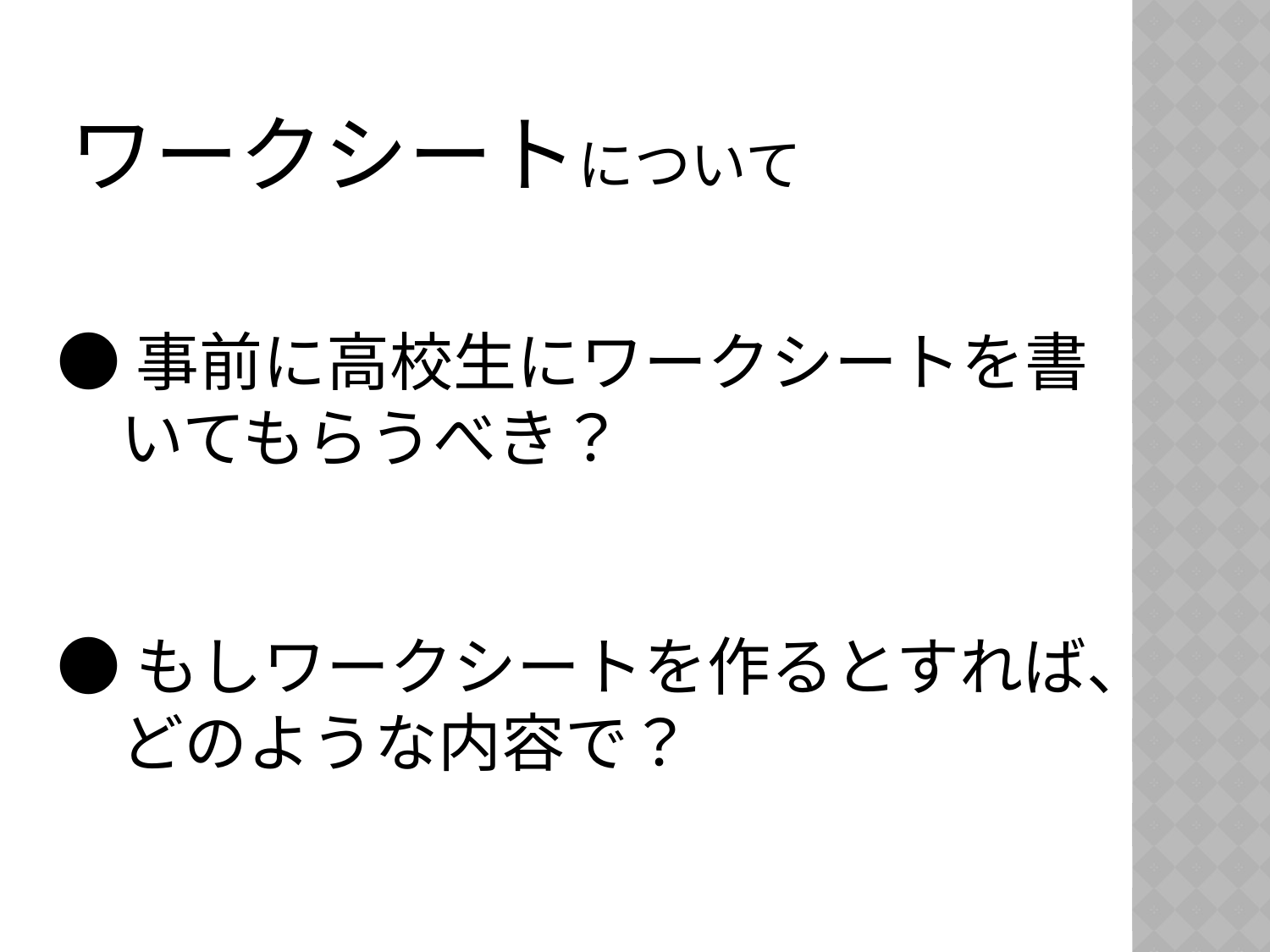

# ワークシートについて
●事前に高校生にワークシートを書
　いてもらうべき？

●もしワークシートを作るとすれば、
　どのような内容で？